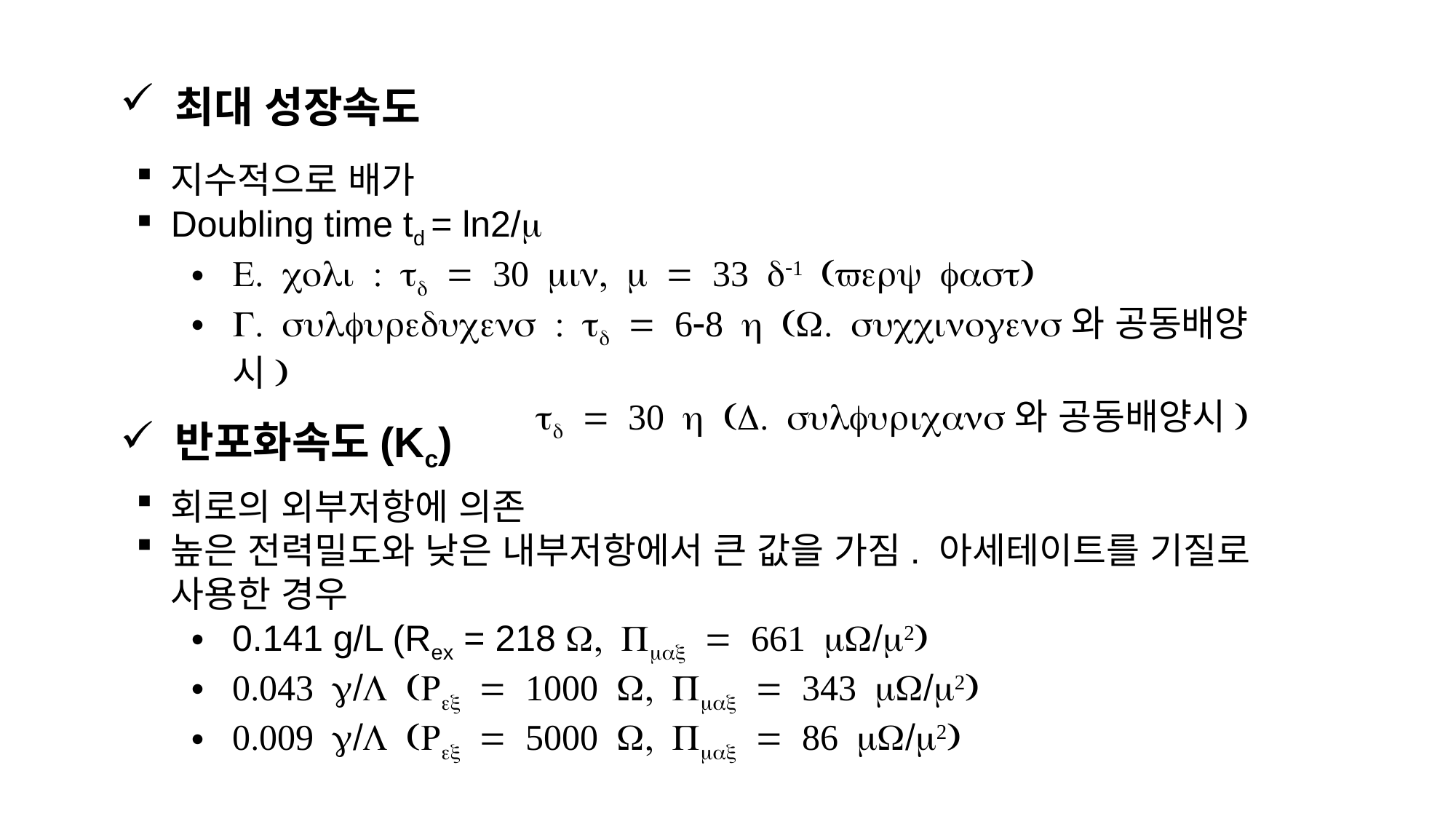

최대 성장속도
지수적으로 배가
Doubling time td = ln2/μ
E. coli : td = 30 min, μ = 33 d-1 (very fast)
G. sulfureducens : td = 6-8 h (W. succinogens와 공동배양시)
 td = 30 h (D. sulfuricans와 공동배양시)
반포화속도(Kc)
회로의 외부저항에 의존
높은 전력밀도와 낮은 내부저항에서 큰 값을 가짐. 아세테이트를 기질로 사용한 경우
0.141 g/L (Rex = 218 Ω, Pmax = 661 mW/m2)
0.043 g/L (Rex = 1000 Ω, Pmax = 343 mW/m2)
0.009 g/L (Rex = 5000 Ω, Pmax = 86 mW/m2)